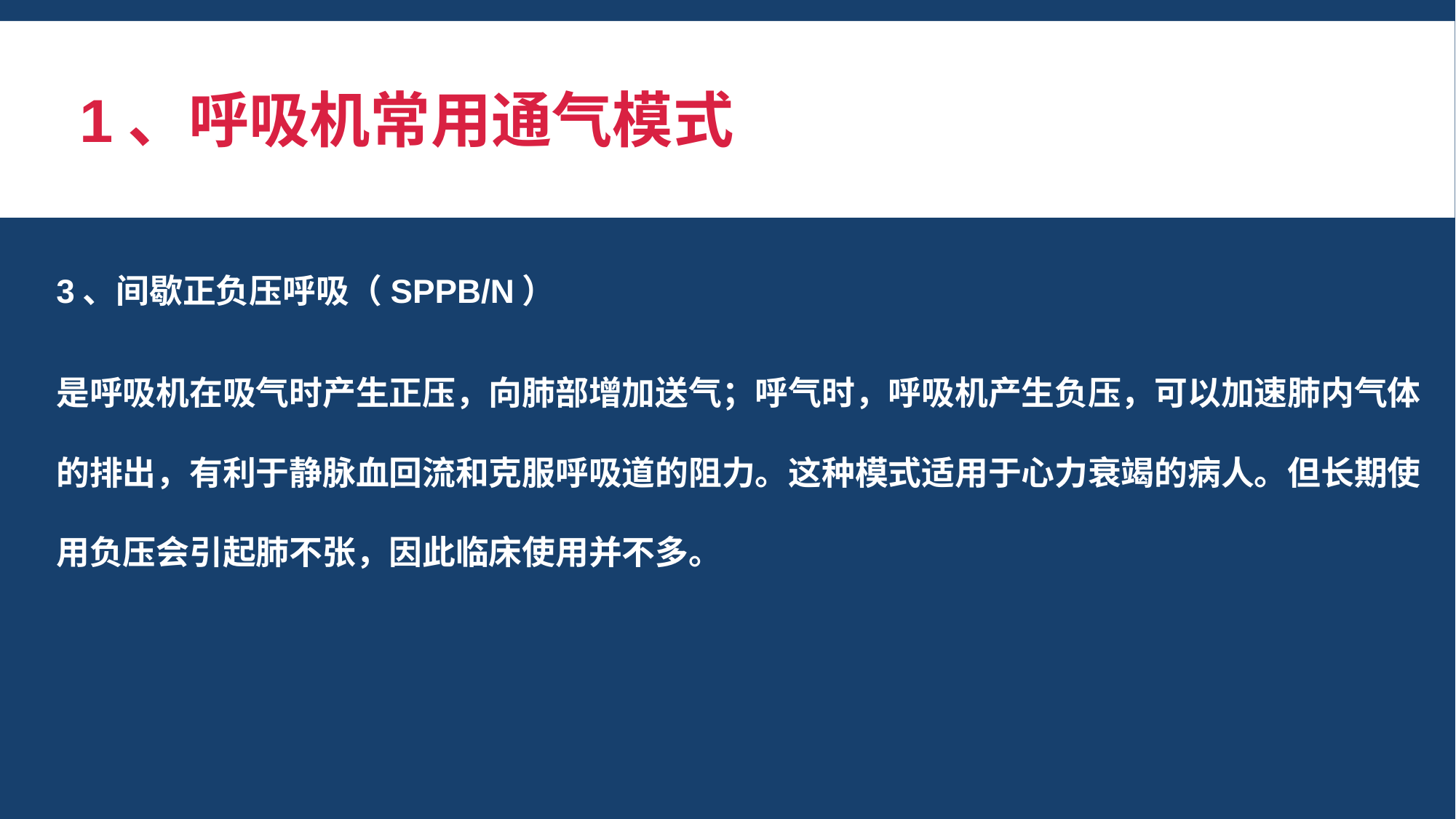

# 1、呼吸机常用通气模式
3、间歇正负压呼吸（SPPB/N）
是呼吸机在吸气时产生正压，向肺部增加送气；呼气时，呼吸机产生负压，可以加速肺内气体的排出，有利于静脉血回流和克服呼吸道的阻力。这种模式适用于心力衰竭的病人。但长期使用负压会引起肺不张，因此临床使用并不多。